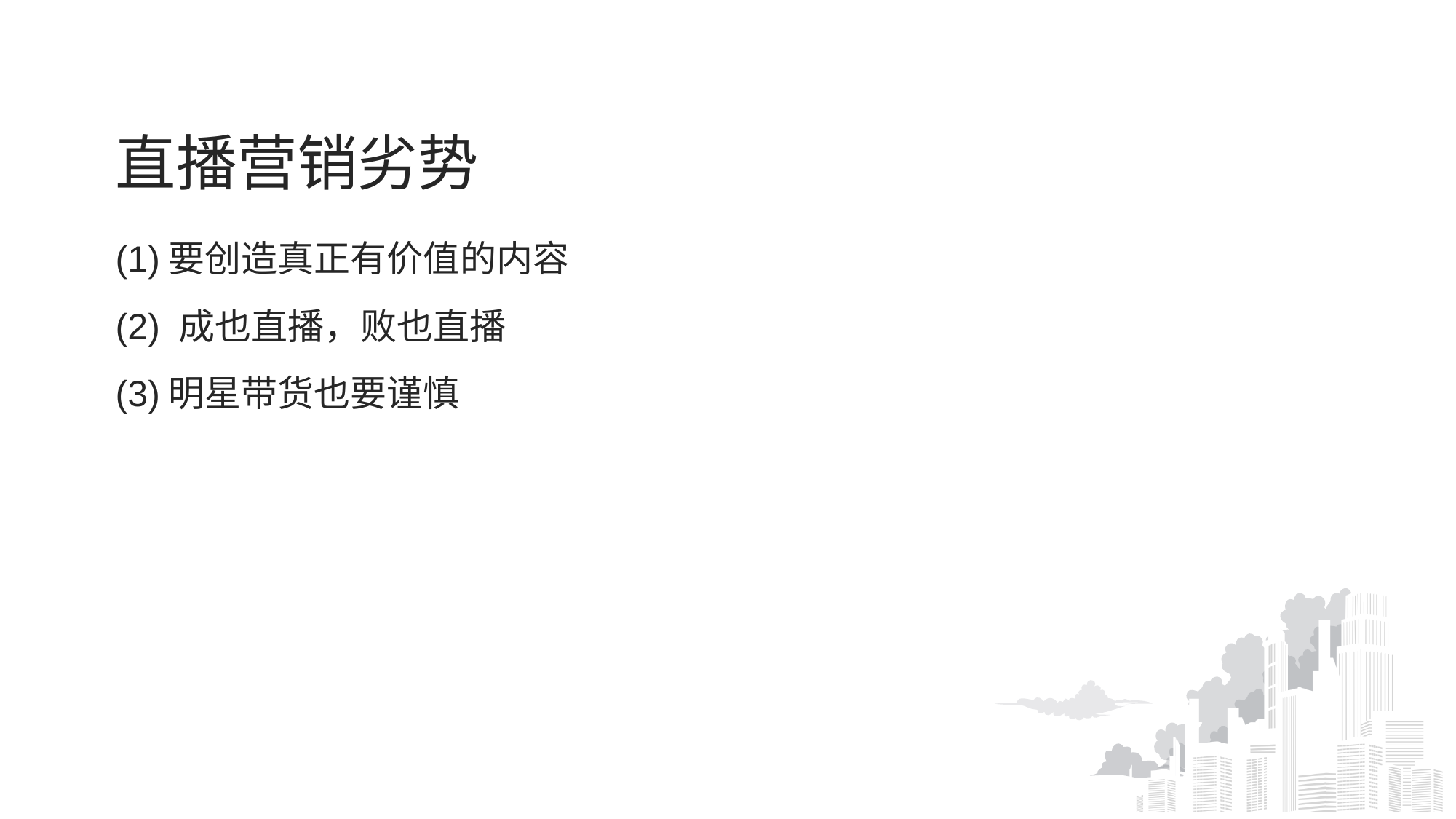

# 直播营销劣势
(1)要创造真正有价值的内容
(2) 成也直播，败也直播
(3)明星带货也要谨慎